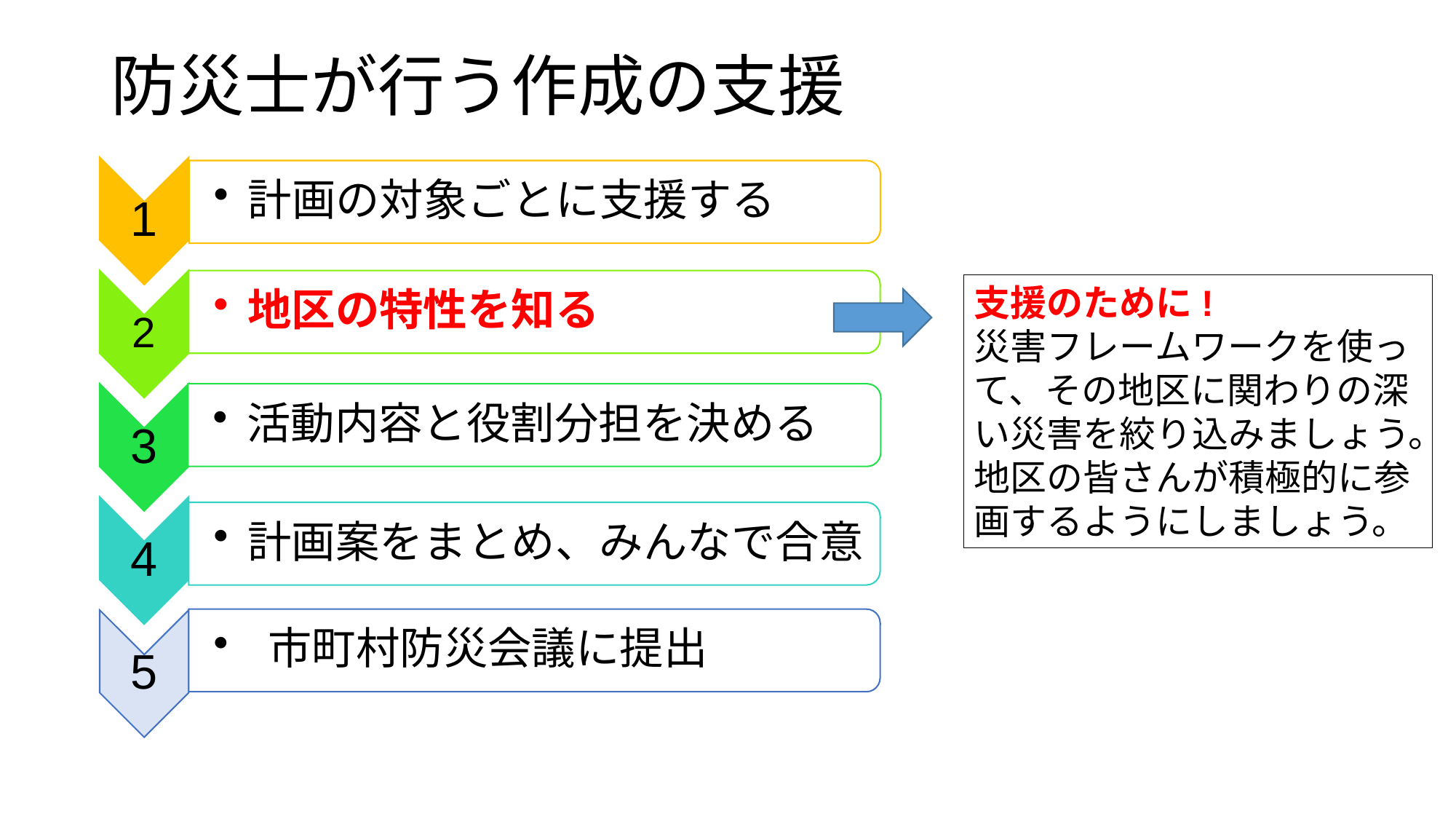

# 防災士が行う作成の支援
1
計画の対象ごとに支援する
2
地区の特性を知る
3
活動内容と役割分担を決める
4
計画案をまとめ、みんなで合意
5
 市町村防災会議に提出
支援のために!
災害フレームワークを使って、その地区に関わりの深い災害を絞り込みましょう。
地区の皆さんが積極的に参画するようにしましょう。